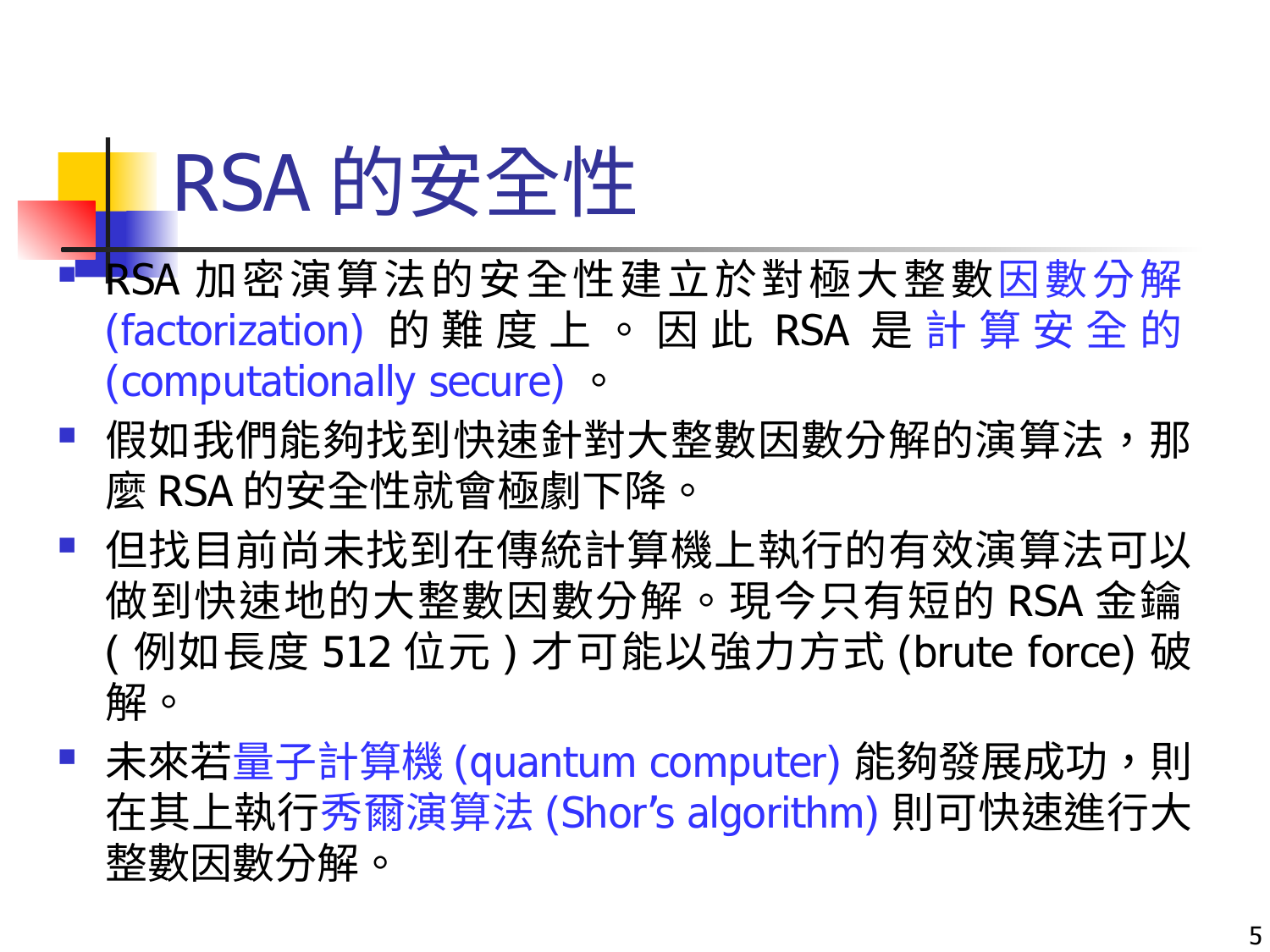

# RSA的安全性
RSA加密演算法的安全性建立於對極大整數因數分解(factorization)的難度上。因此RSA是計算安全的(computationally secure)。
假如我們能夠找到快速針對大整數因數分解的演算法，那麼RSA的安全性就會極劇下降。
但找目前尚未找到在傳統計算機上執行的有效演算法可以做到快速地的大整數因數分解。現今只有短的RSA金鑰(例如長度512位元)才可能以強力方式(brute force)破解。
未來若量子計算機(quantum computer)能夠發展成功，則在其上執行秀爾演算法(Shor’s algorithm)則可快速進行大整數因數分解。
5